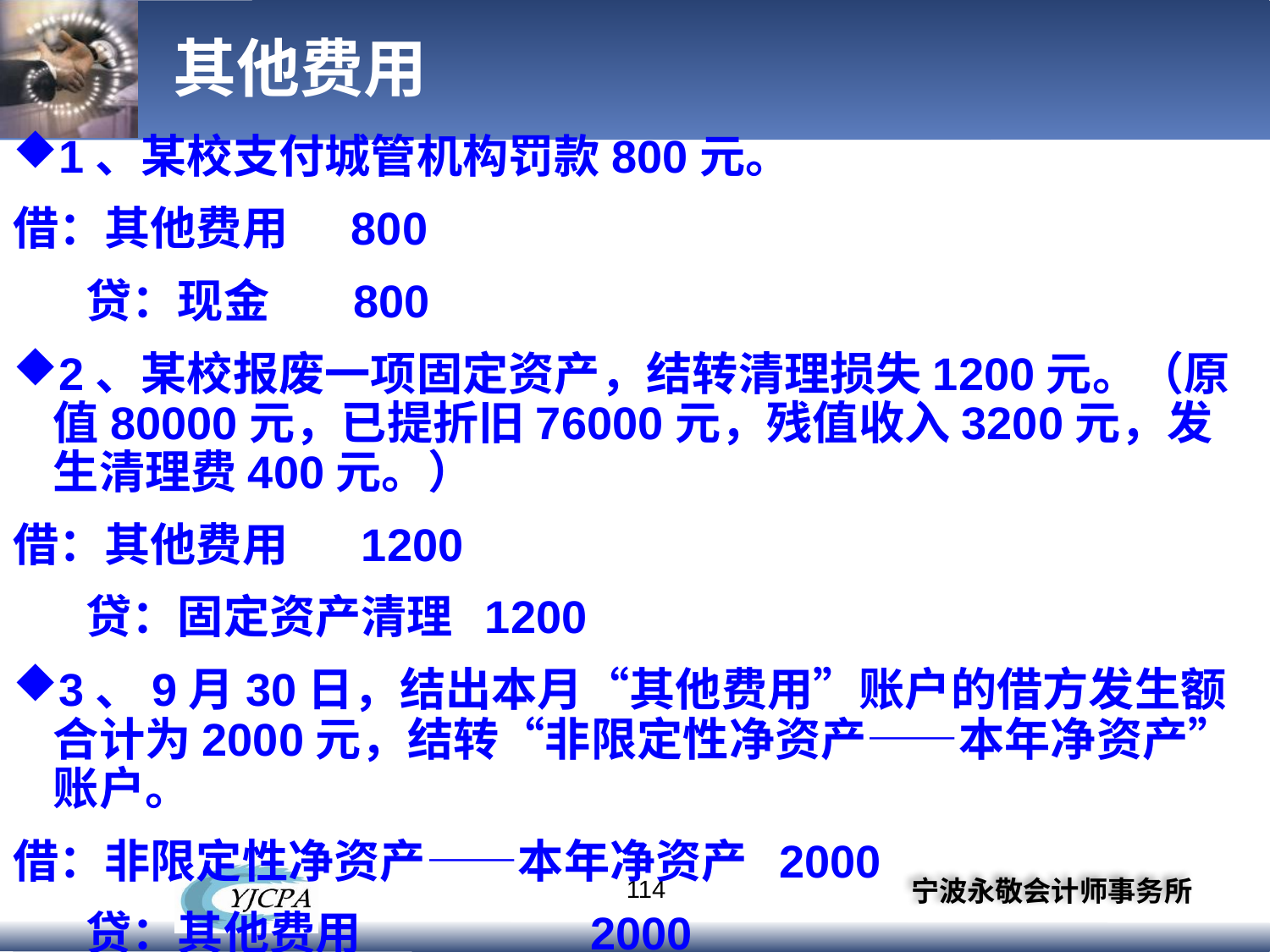

# 其他费用
1、某校支付城管机构罚款800元。
借：其他费用     800
      贷：现金       800
2、某校报废一项固定资产，结转清理损失1200元。（原值80000元，已提折旧76000元，残值收入3200元，发生清理费400元。）
借：其他费用      1200
      贷：固定资产清理  1200
3、9月30日，结出本月“其他费用”账户的借方发生额合计为2000元，结转“非限定性净资产——本年净资产”账户。
借：非限定性净资产——本年净资产  2000
      贷：其他费用                     2000